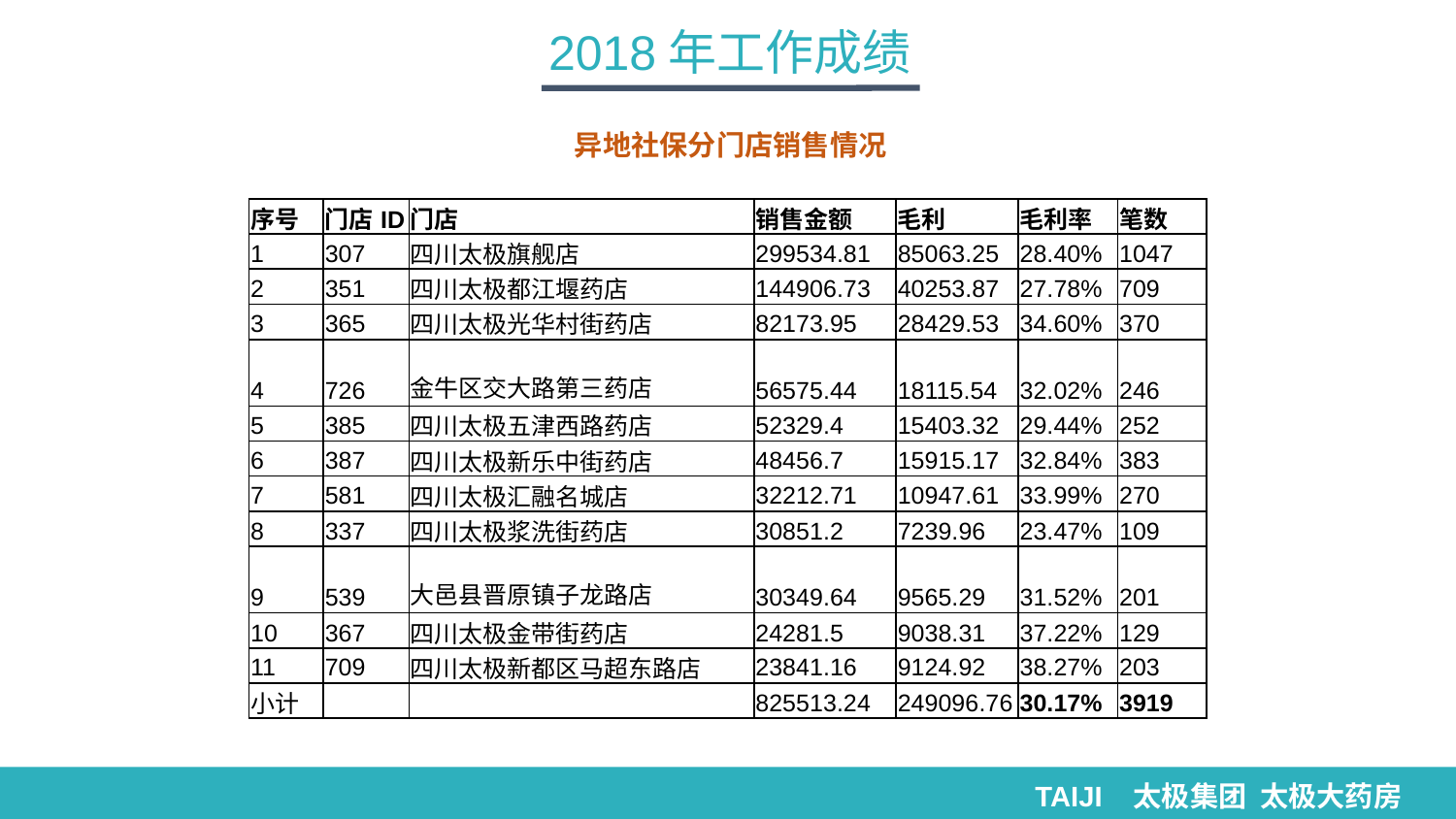

2018年工作成绩
异地社保分门店销售情况
| 序号 | 门店ID | 门店 | 销售金额 | 毛利 | 毛利率 | 笔数 |
| --- | --- | --- | --- | --- | --- | --- |
| 1 | 307 | 四川太极旗舰店 | 299534.81 | 85063.25 | 28.40% | 1047 |
| 2 | 351 | 四川太极都江堰药店 | 144906.73 | 40253.87 | 27.78% | 709 |
| 3 | 365 | 四川太极光华村街药店 | 82173.95 | 28429.53 | 34.60% | 370 |
| 4 | 726 | 金牛区交大路第三药店 | 56575.44 | 18115.54 | 32.02% | 246 |
| 5 | 385 | 四川太极五津西路药店 | 52329.4 | 15403.32 | 29.44% | 252 |
| 6 | 387 | 四川太极新乐中街药店 | 48456.7 | 15915.17 | 32.84% | 383 |
| 7 | 581 | 四川太极汇融名城店 | 32212.71 | 10947.61 | 33.99% | 270 |
| 8 | 337 | 四川太极浆洗街药店 | 30851.2 | 7239.96 | 23.47% | 109 |
| 9 | 539 | 大邑县晋原镇子龙路店 | 30349.64 | 9565.29 | 31.52% | 201 |
| 10 | 367 | 四川太极金带街药店 | 24281.5 | 9038.31 | 37.22% | 129 |
| 11 | 709 | 四川太极新都区马超东路店 | 23841.16 | 9124.92 | 38.27% | 203 |
| 小计 |  |  | 825513.24 | 249096.76 | 30.17% | 3919 |

TAIJI   太极集团  太极大药房